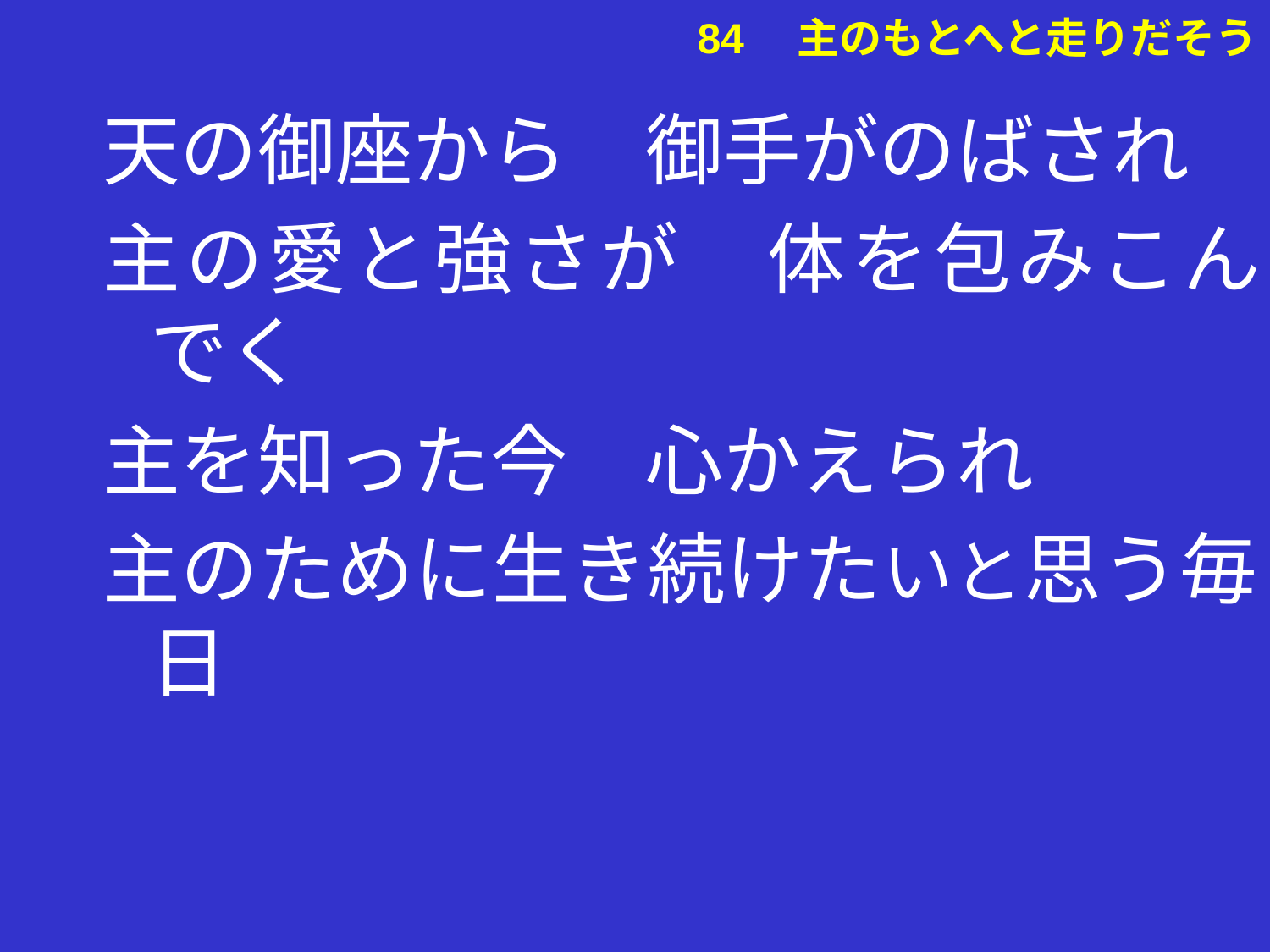

天の御座から　御手がのばされ
主の愛と強さが　体を包みこんでく
主を知った今　心かえられ
主のために生き続けたいと思う毎日

# 84　主のもとへと走りだそう